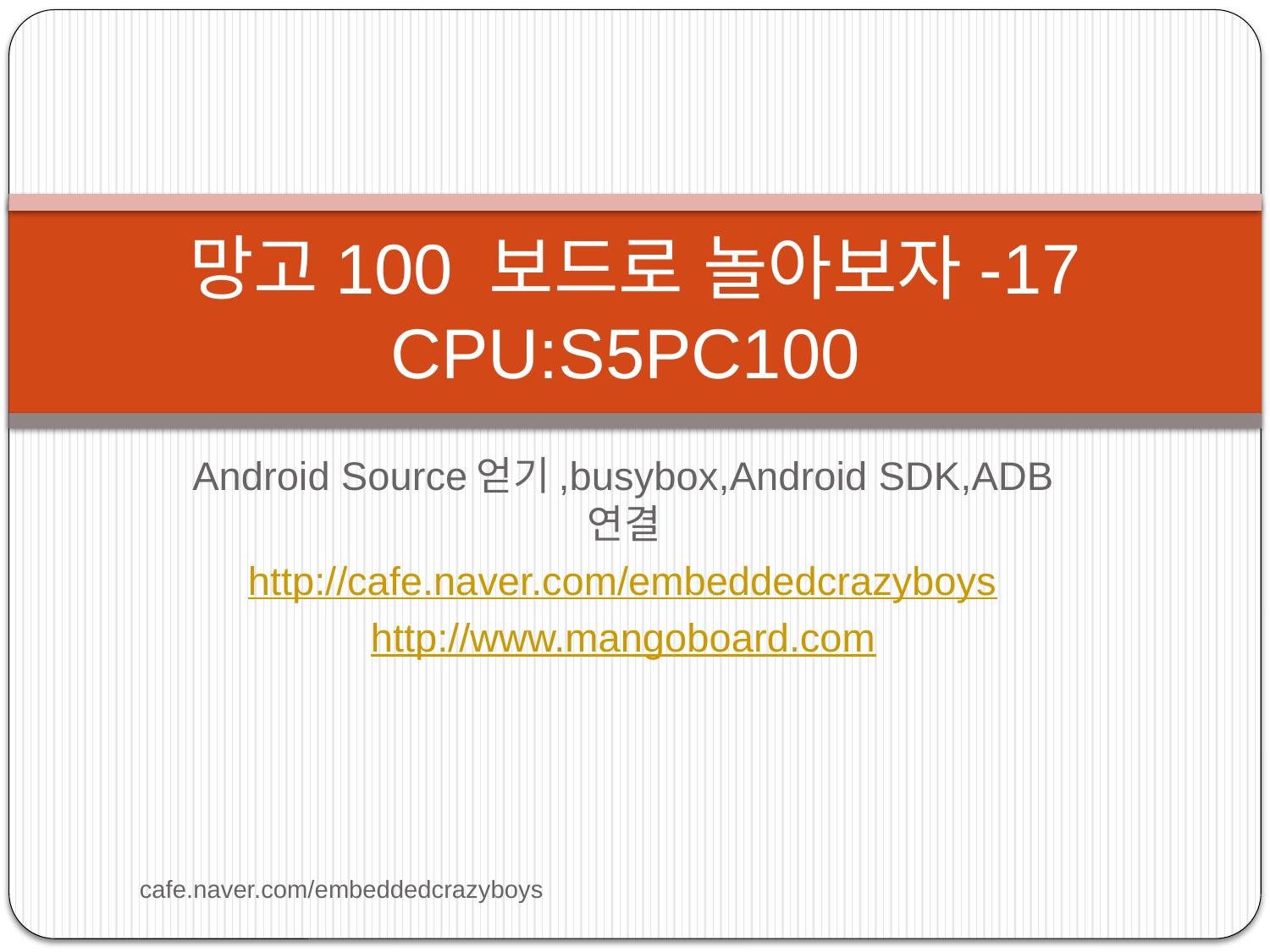

# 망고100 보드로 놀아보자-17 CPU:S5PC100
Android Source얻기,busybox,Android SDK,ADB연결
http://cafe.naver.com/embeddedcrazyboys
http://www.mangoboard.com

cafe.naver.com/embeddedcrazyboys